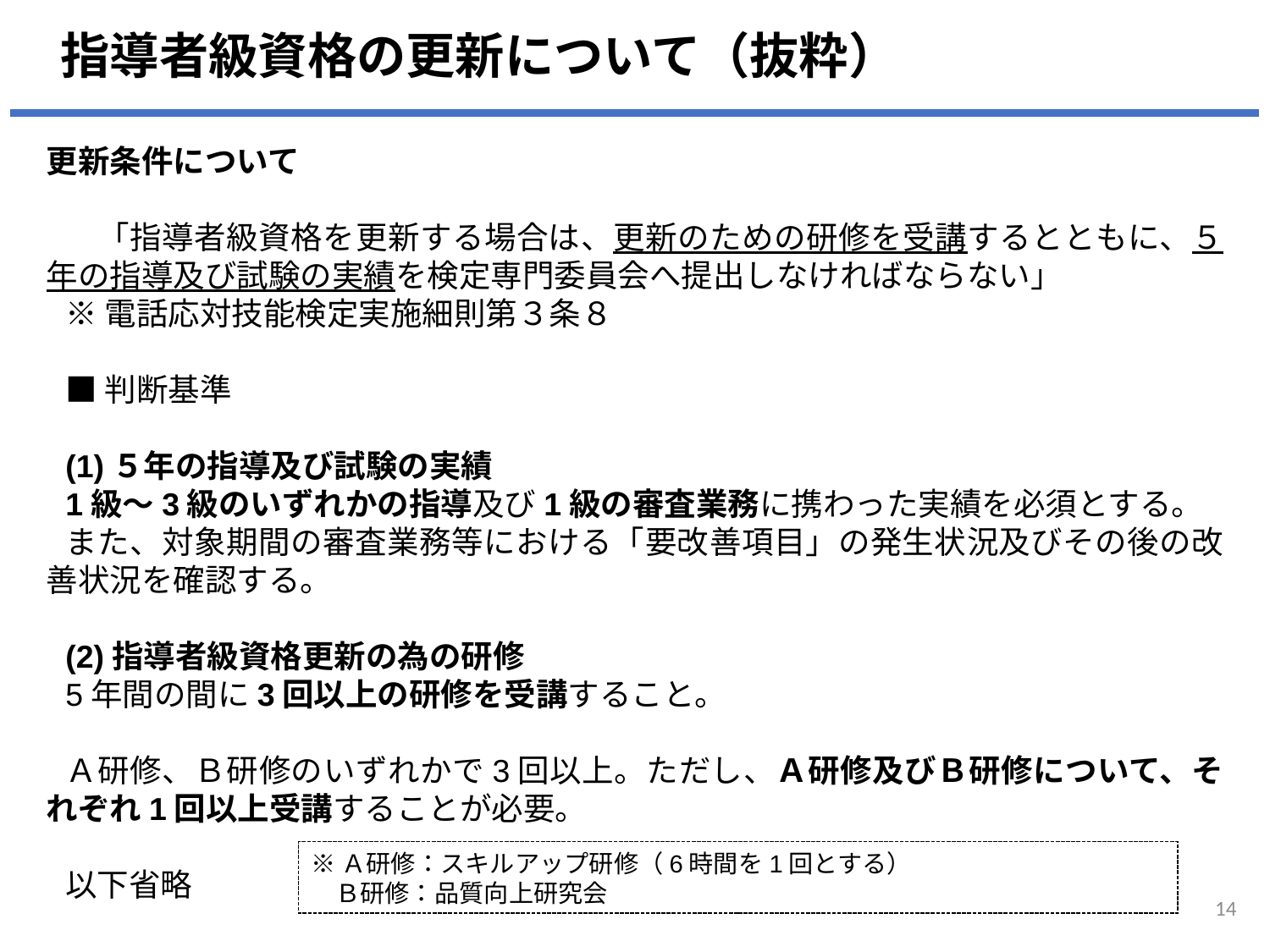

指導者級資格の更新について（抜粋）
更新条件について

　「指導者級資格を更新する場合は、更新のための研修を受講するとともに、５年の指導及び試験の実績を検定専門委員会へ提出しなければならない」
※電話応対技能検定実施細則第３条８

■判断基準

(1)５年の指導及び試験の実績
1級～3級のいずれかの指導及び1級の審査業務に携わった実績を必須とする。
また、対象期間の審査業務等における「要改善項目」の発生状況及びその後の改善状況を確認する。

(2)指導者級資格更新の為の研修
5年間の間に3回以上の研修を受講すること。

Ａ研修、Ｂ研修のいずれかで3回以上。ただし、Ａ研修及びＢ研修について、それぞれ1回以上受講することが必要。

以下省略

※Ａ研修：スキルアップ研修（6時間を1回とする）
　Ｂ研修：品質向上研究会
14